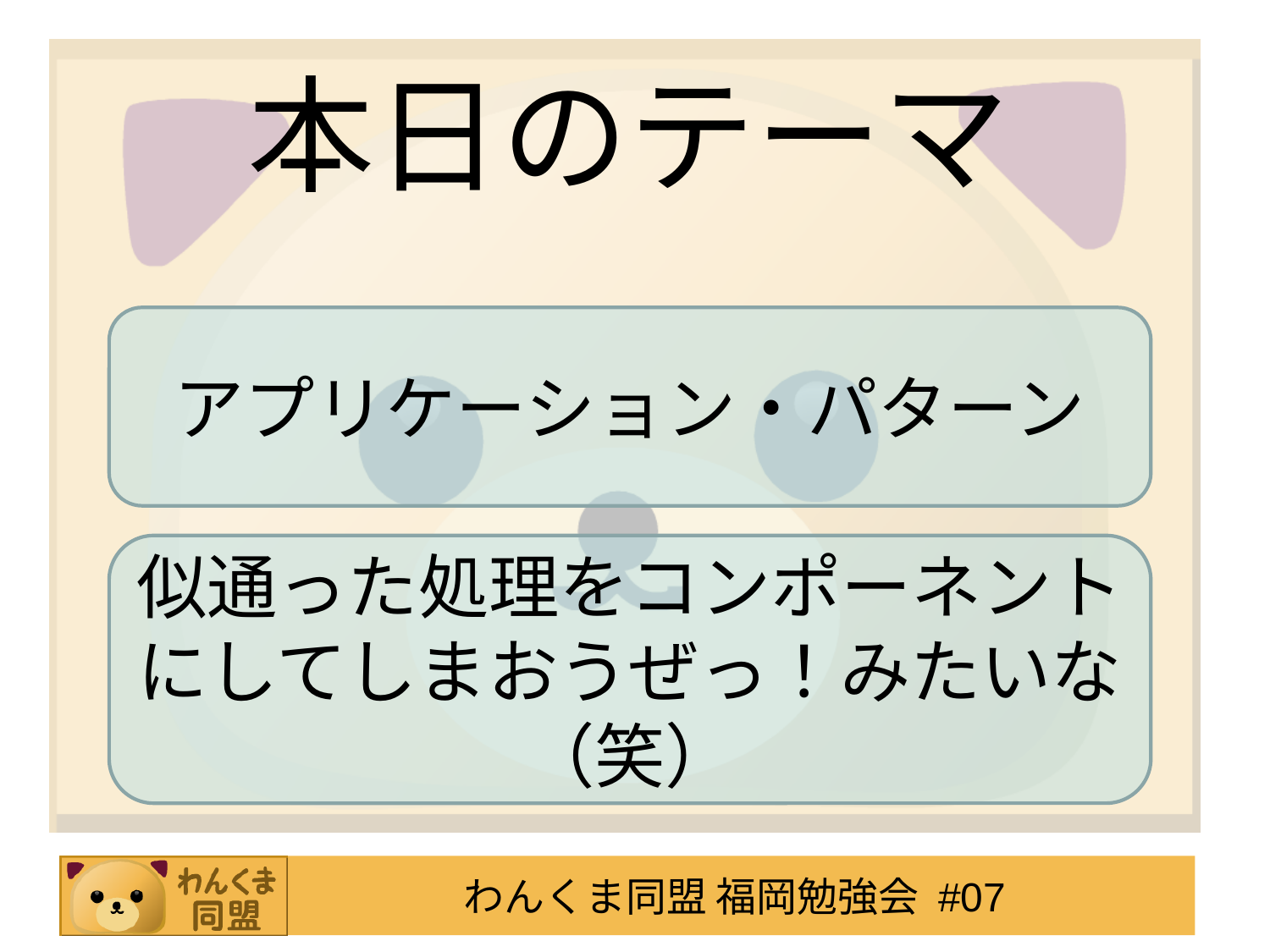

本日のテーマ
アプリケーション・パターン
似通った処理をコンポーネントにしてしまおうぜっ！みたいな（笑）